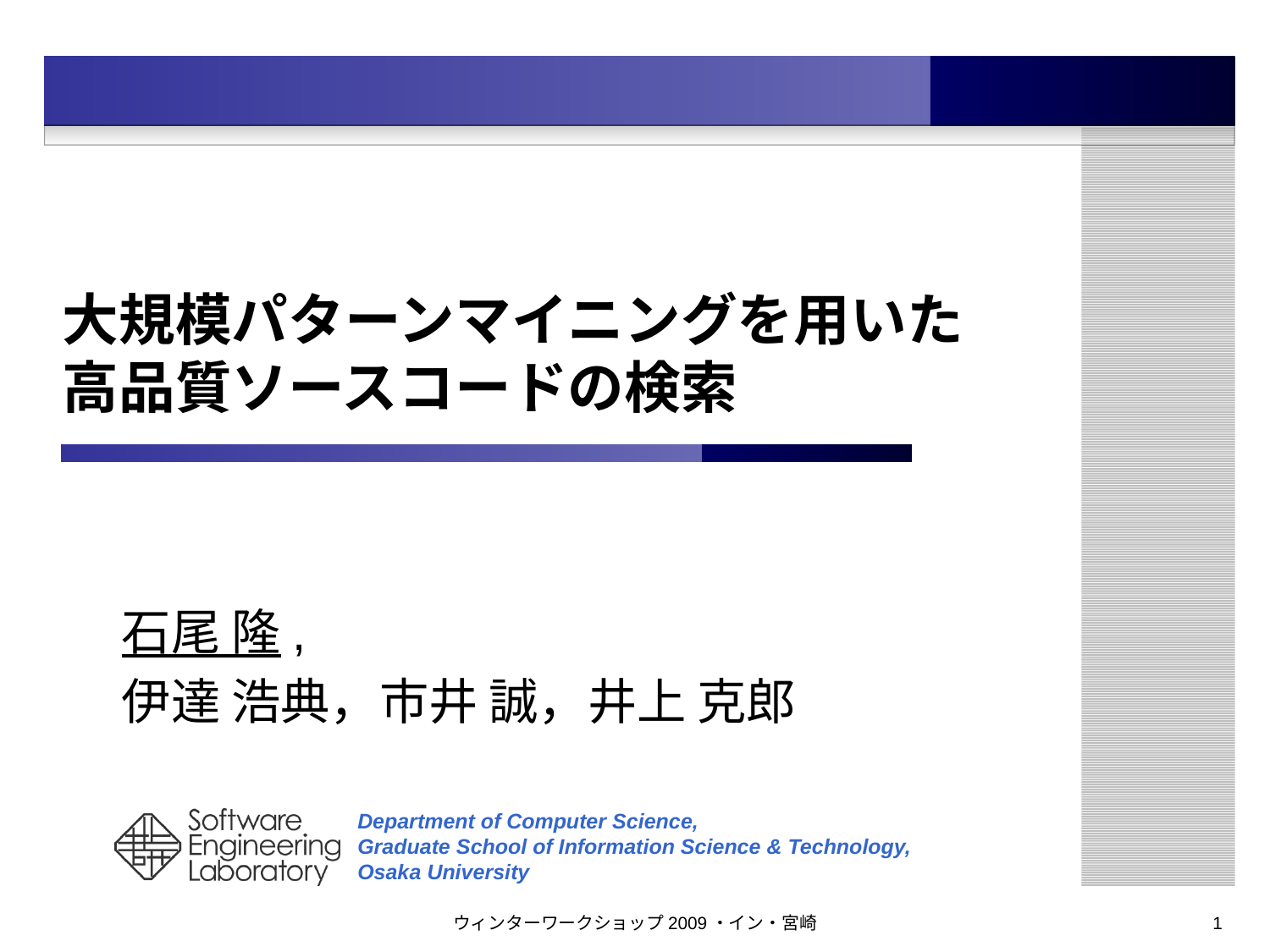

# 大規模パターンマイニングを用いた 高品質ソースコードの検索
石尾 隆,
伊達 浩典，市井 誠，井上 克郎
ウィンターワークショップ2009・イン・宮崎
1